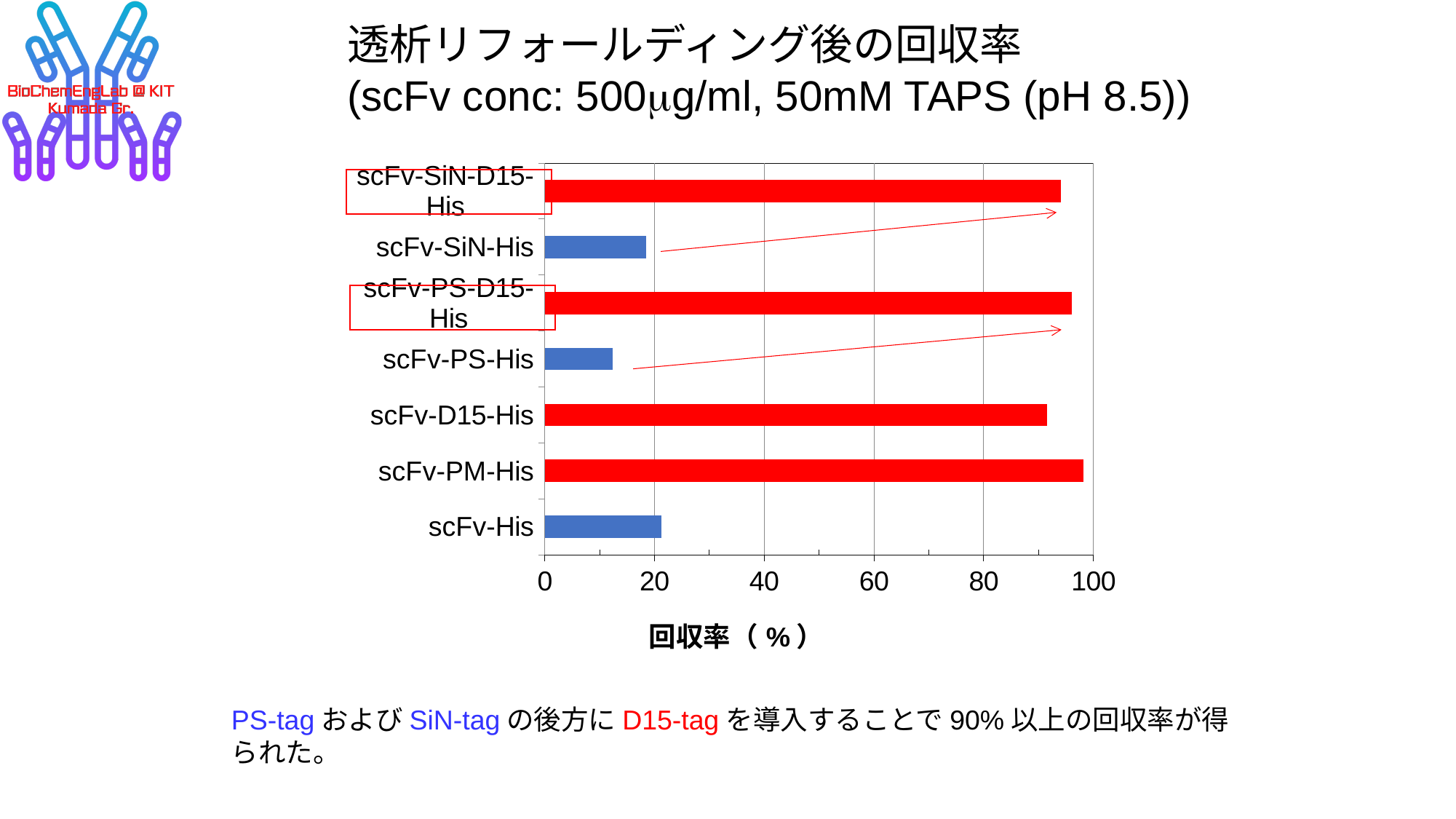

透析リフォールディング後の回収率
(scFv conc: 500μg/ml, 50mM TAPS (pH 8.5))

### Chart

| Category |  |
|---|---|
| scFv-His | 21.27 |
| scFv-PM-His | 98.19168173598554 |
| scFv-D15-His | 91.56829679595279 |
| scFv-PS-His | 12.336 |
| scFv-PS-D15-His | 96.10136452241714 |
| scFv-SiN-His | 18.489 |
| scFv-SiN-D15-His | 94.03578528827038 |

PS-tagおよびSiN-tagの後方にD15-tagを導入することで90%以上の回収率が得られた。